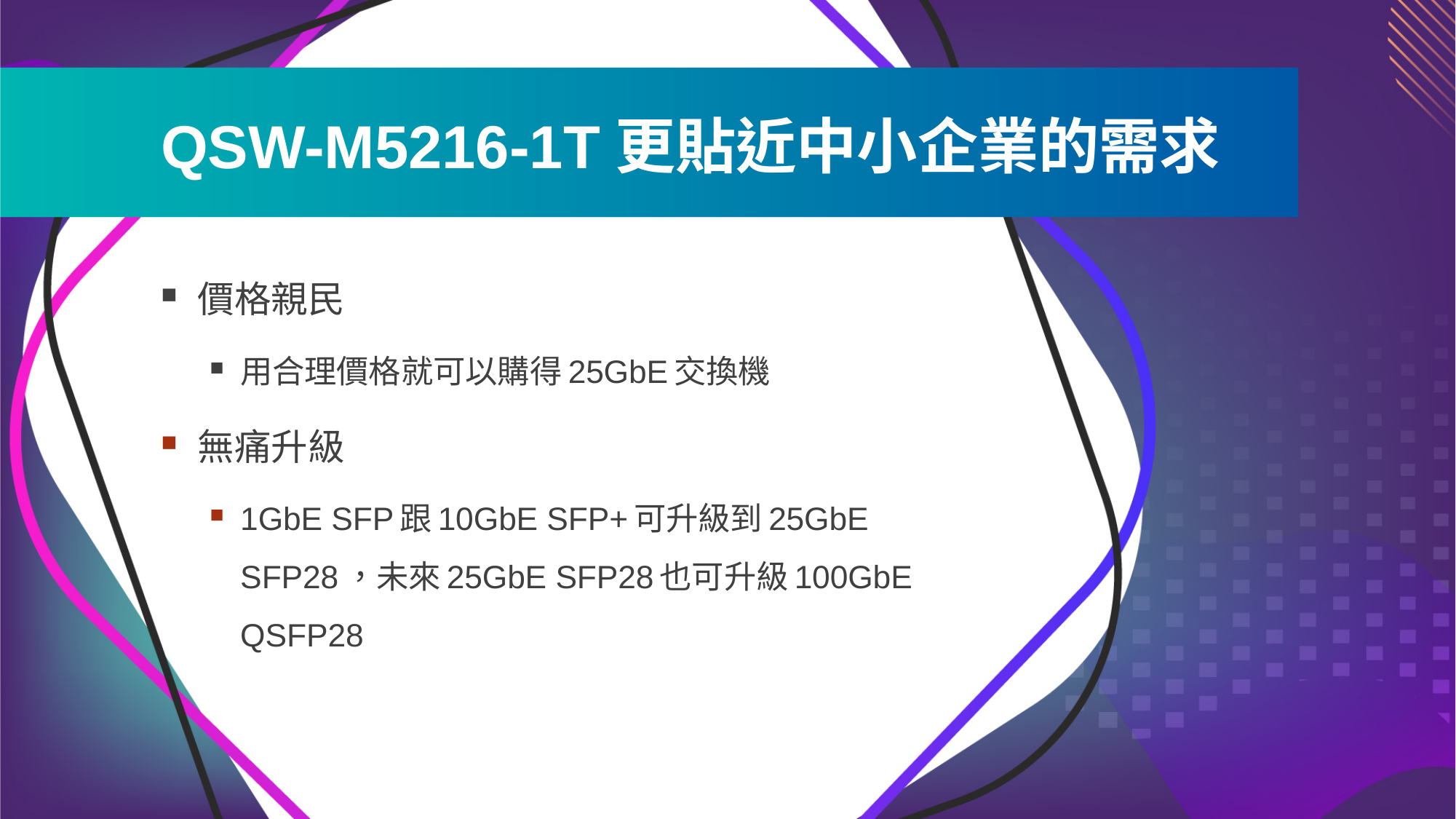

# QSW-M5216-1T更貼近中小企業的需求
價格親民
用合理價格就可以購得25GbE交換機
無痛升級
1GbE SFP跟10GbE SFP+可升級到25GbE SFP28，未來25GbE SFP28也可升級100GbE QSFP28